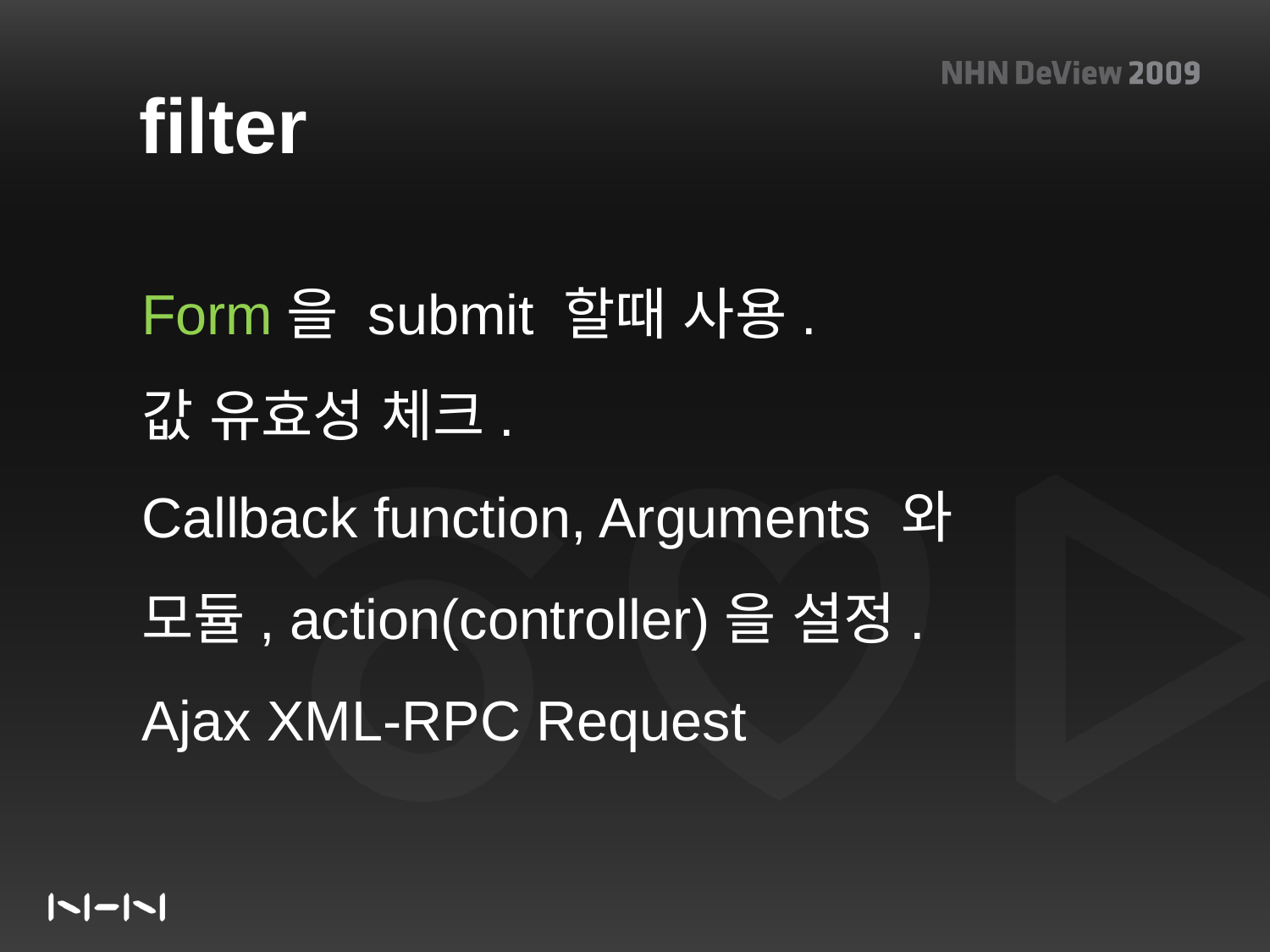

filter
Form을 submit 할때 사용.
값 유효성 체크.
Callback function, Arguments 와
모듈, action(controller)을 설정.
Ajax XML-RPC Request